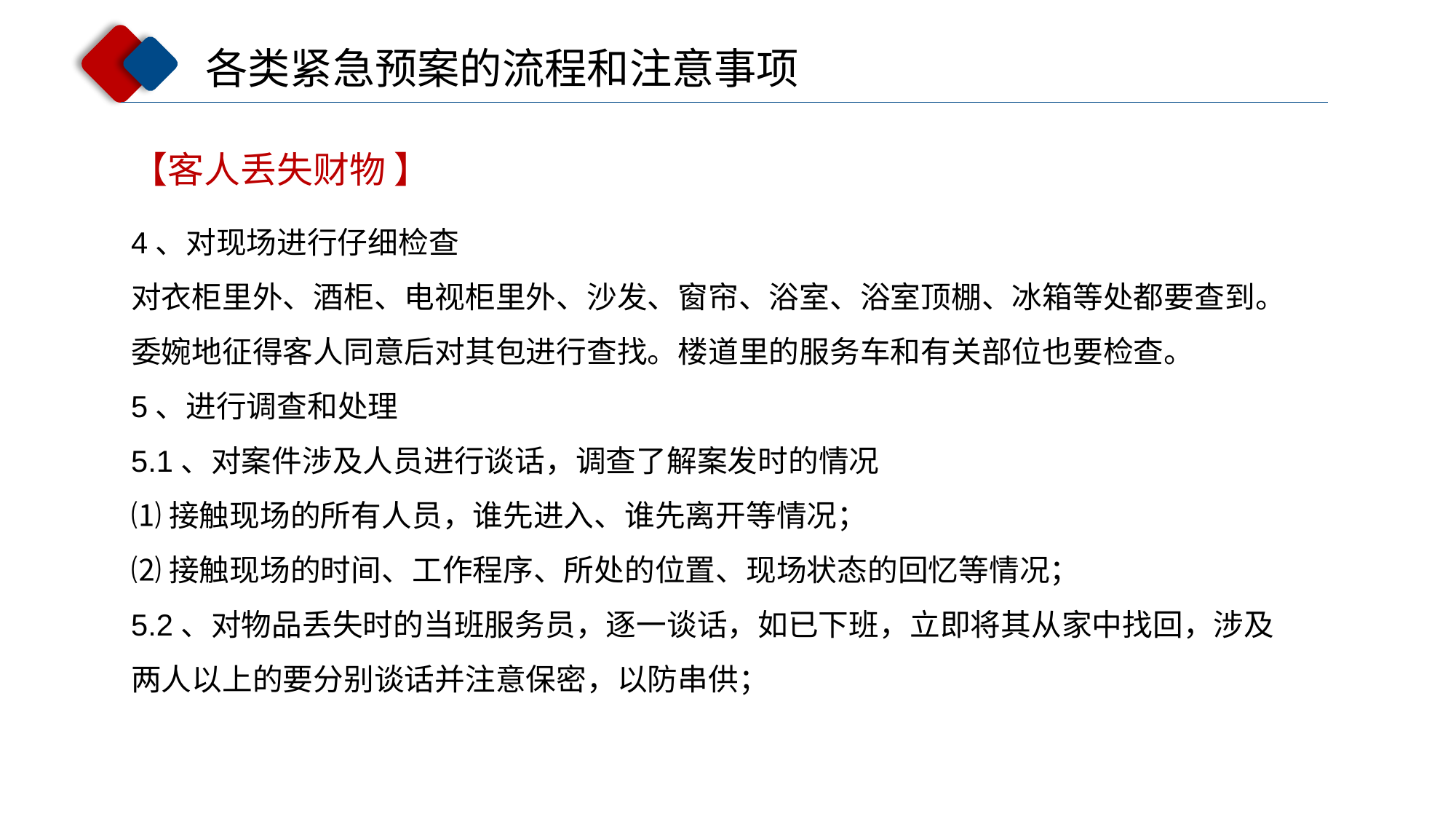

各类紧急预案的流程和注意事项
【客人丢失财物 】
4、对现场进行仔细检查
对衣柜里外、酒柜、电视柜里外、沙发、窗帘、浴室、浴室顶棚、冰箱等处都要查到。委婉地征得客人同意后对其包进行查找。楼道里的服务车和有关部位也要检查。
5、进行调查和处理
5.1、对案件涉及人员进行谈话，调查了解案发时的情况
⑴接触现场的所有人员，谁先进入、谁先离开等情况；
⑵接触现场的时间、工作程序、所处的位置、现场状态的回忆等情况；
5.2、对物品丢失时的当班服务员，逐一谈话，如已下班，立即将其从家中找回，涉及两人以上的要分别谈话并注意保密，以防串供；